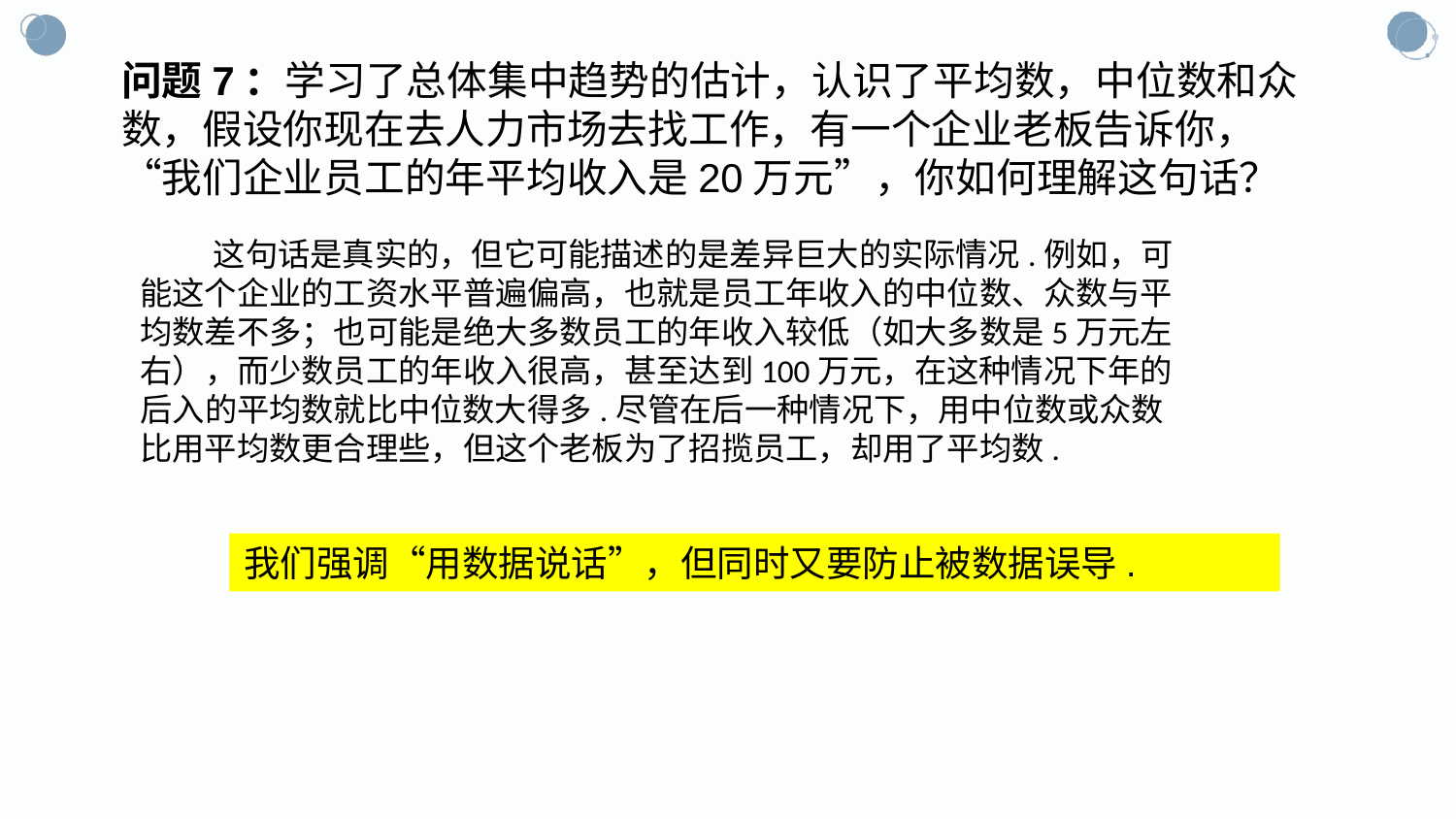

问题7：学习了总体集中趋势的估计，认识了平均数，中位数和众数，假设你现在去人力市场去找工作，有一个企业老板告诉你，“我们企业员工的年平均收入是20万元”，你如何理解这句话？
         这句话是真实的，但它可能描述的是差异巨大的实际情况.例如，可能这个企业的工资水平普遍偏高，也就是员工年收入的中位数、众数与平均数差不多；也可能是绝大多数员工的年收入较低（如大多数是5万元左右），而少数员工的年收入很高，甚至达到100万元，在这种情况下年的后入的平均数就比中位数大得多.尽管在后一种情况下，用中位数或众数比用平均数更合理些，但这个老板为了招揽员工，却用了平均数.
我们强调“用数据说话”，但同时又要防止被数据误导.